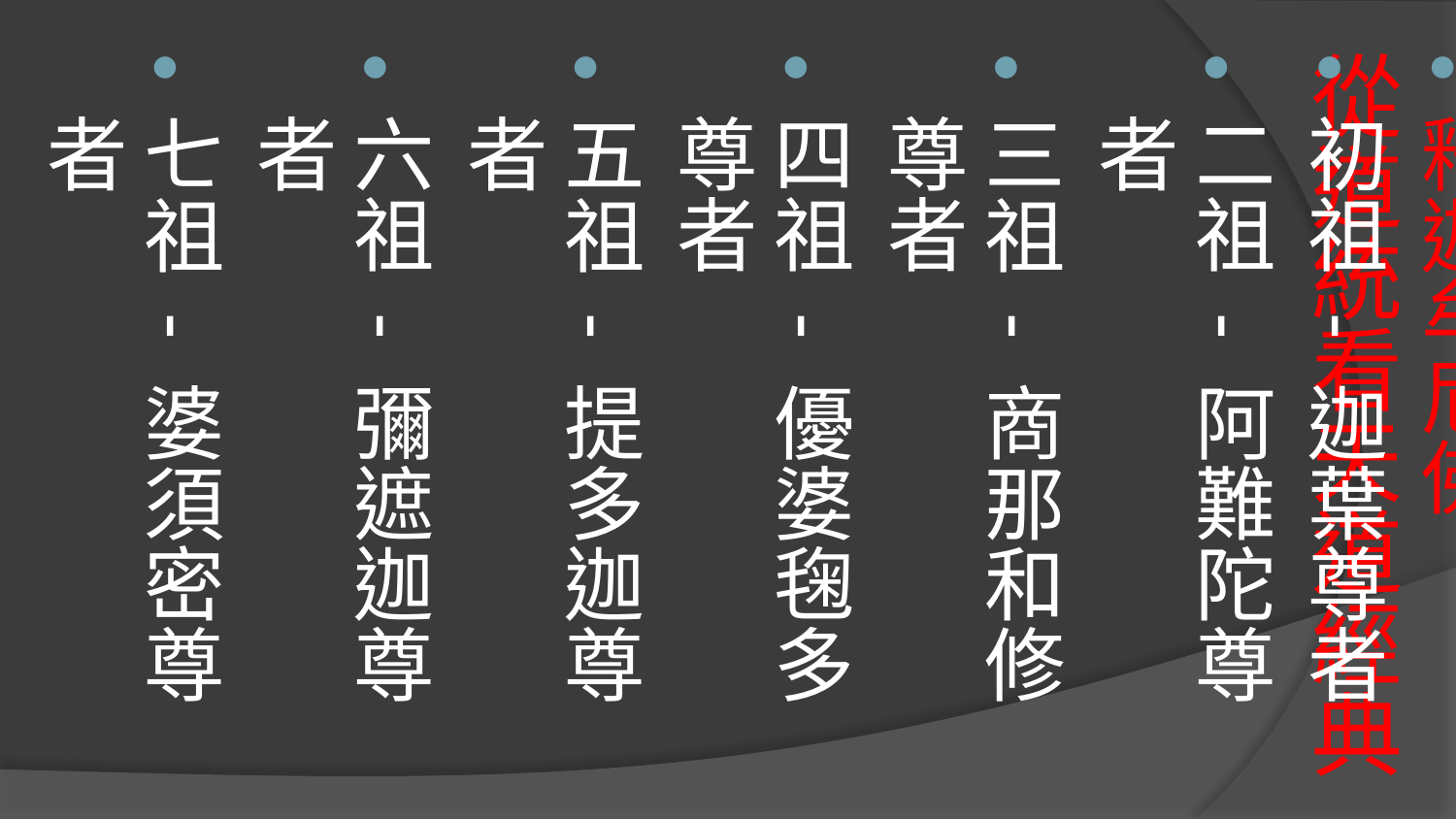

西方二十八代祖師
釋迦牟尼佛
初祖 - 迦葉尊者
二祖 - 阿難陀尊者
三祖 - 商那和修尊者
四祖 - 優婆毱多尊者
五祖 - 提多迦尊者
六祖 - 彌遮迦尊者
七祖 - 婆須密尊者
# 從道統看天道經典